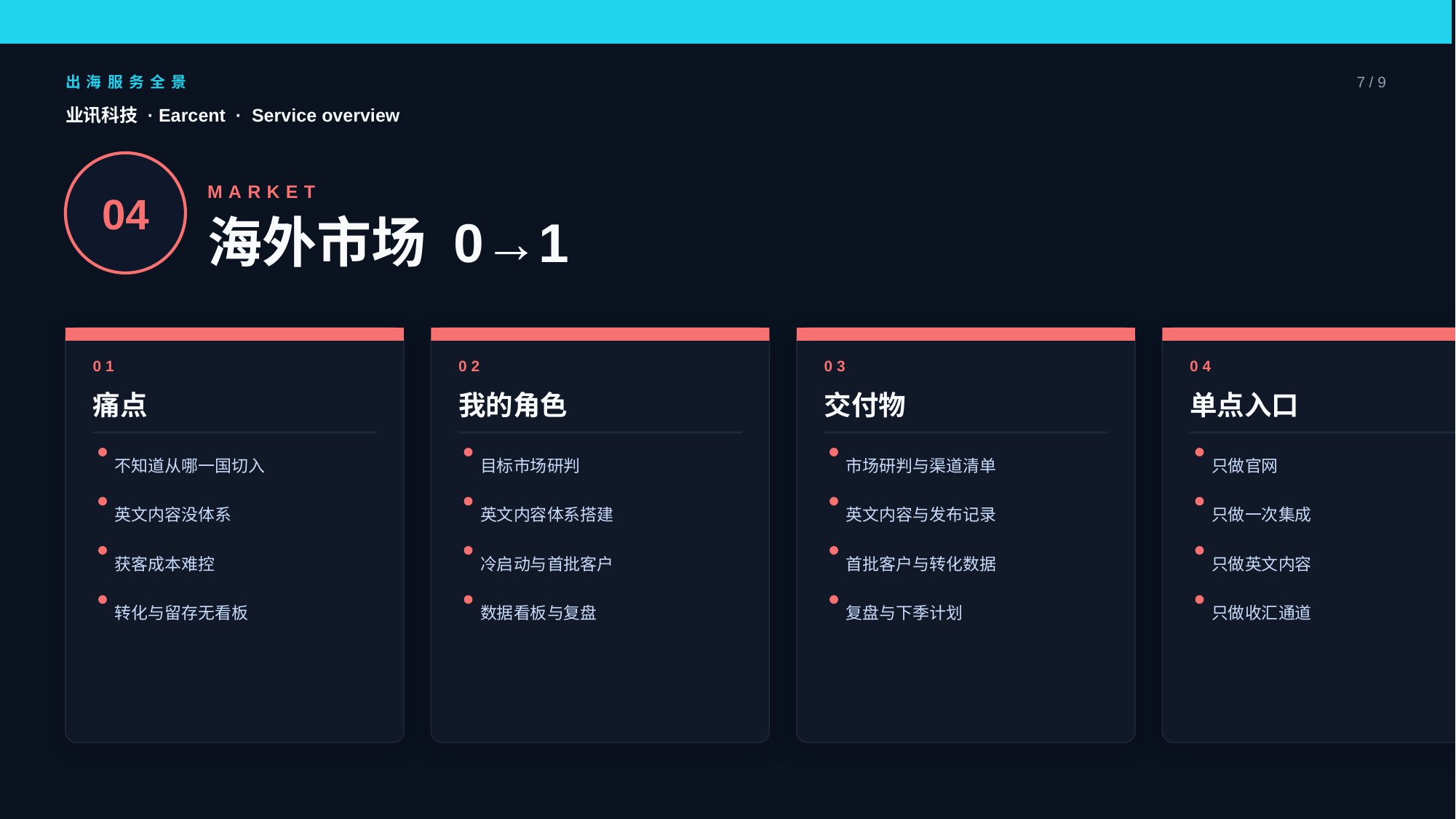

出海服务全景
7 / 9
业讯科技 · Earcent  ·  Service overview

04
MARKET
海外市场 0→1

01
02
03
04
痛点
我的角色
交付物
单点入口

不知道从哪一国切入
目标市场研判
市场研判与渠道清单
只做官网

英文内容没体系
英文内容体系搭建
英文内容与发布记录
只做一次集成

获客成本难控
冷启动与首批客户
首批客户与转化数据
只做英文内容

转化与留存无看板
数据看板与复盘
复盘与下季计划
只做收汇通道